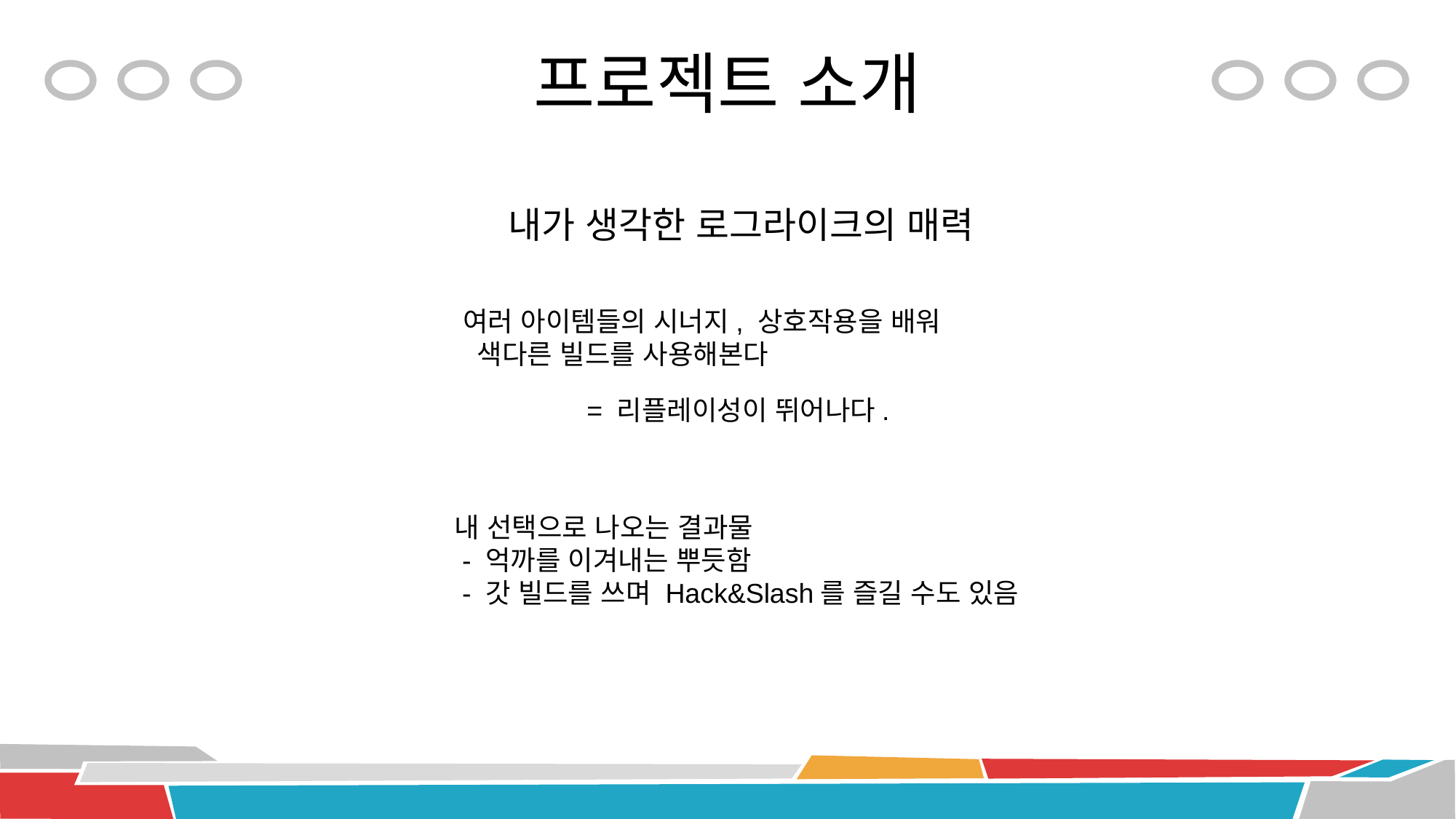

# 프로젝트 소개
내가 생각한 로그라이크의 매력
여러 아이템들의 시너지, 상호작용을 배워
 색다른 빌드를 사용해본다
 = 리플레이성이 뛰어나다.
내 선택으로 나오는 결과물
 - 억까를 이겨내는 뿌듯함
 - 갓 빌드를 쓰며 Hack&Slash를 즐길 수도 있음